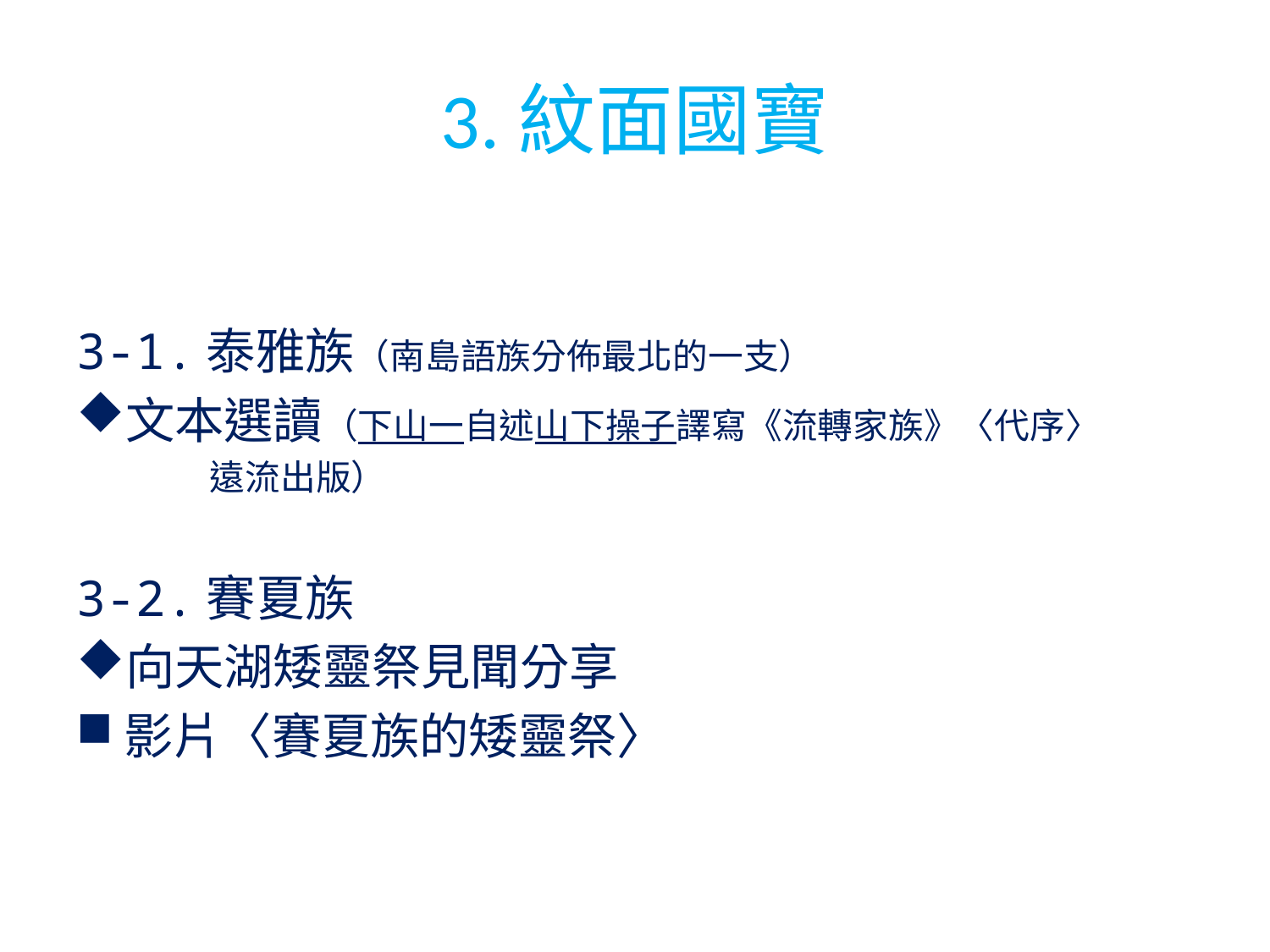

# 3.紋面國寶

3-1.泰雅族（南島語族分佈最北的一支）
文本選讀（下山一自述山下操子譯寫《流轉家族》〈代序〉
                遠流出版）

3-2.賽夏族
向天湖矮靈祭見聞分享
影片〈賽夏族的矮靈祭〉